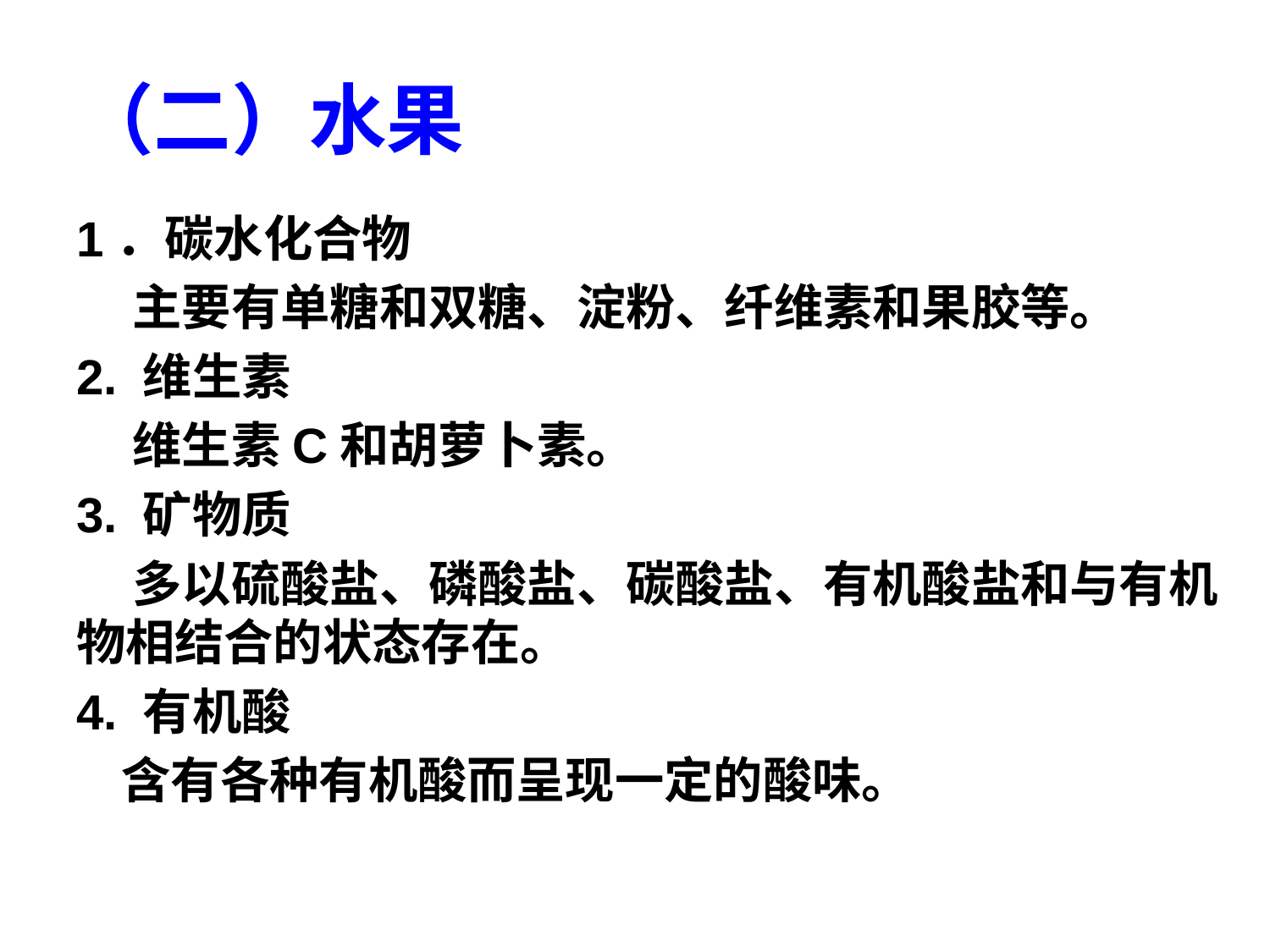

# （二）水果
1．碳水化合物
    主要有单糖和双糖、淀粉、纤维素和果胶等。
2. 维生素
    维生素C和胡萝卜素。
3. 矿物质
    多以硫酸盐、磷酸盐、碳酸盐、有机酸盐和与有机物相结合的状态存在。
4. 有机酸
   含有各种有机酸而呈现一定的酸味。